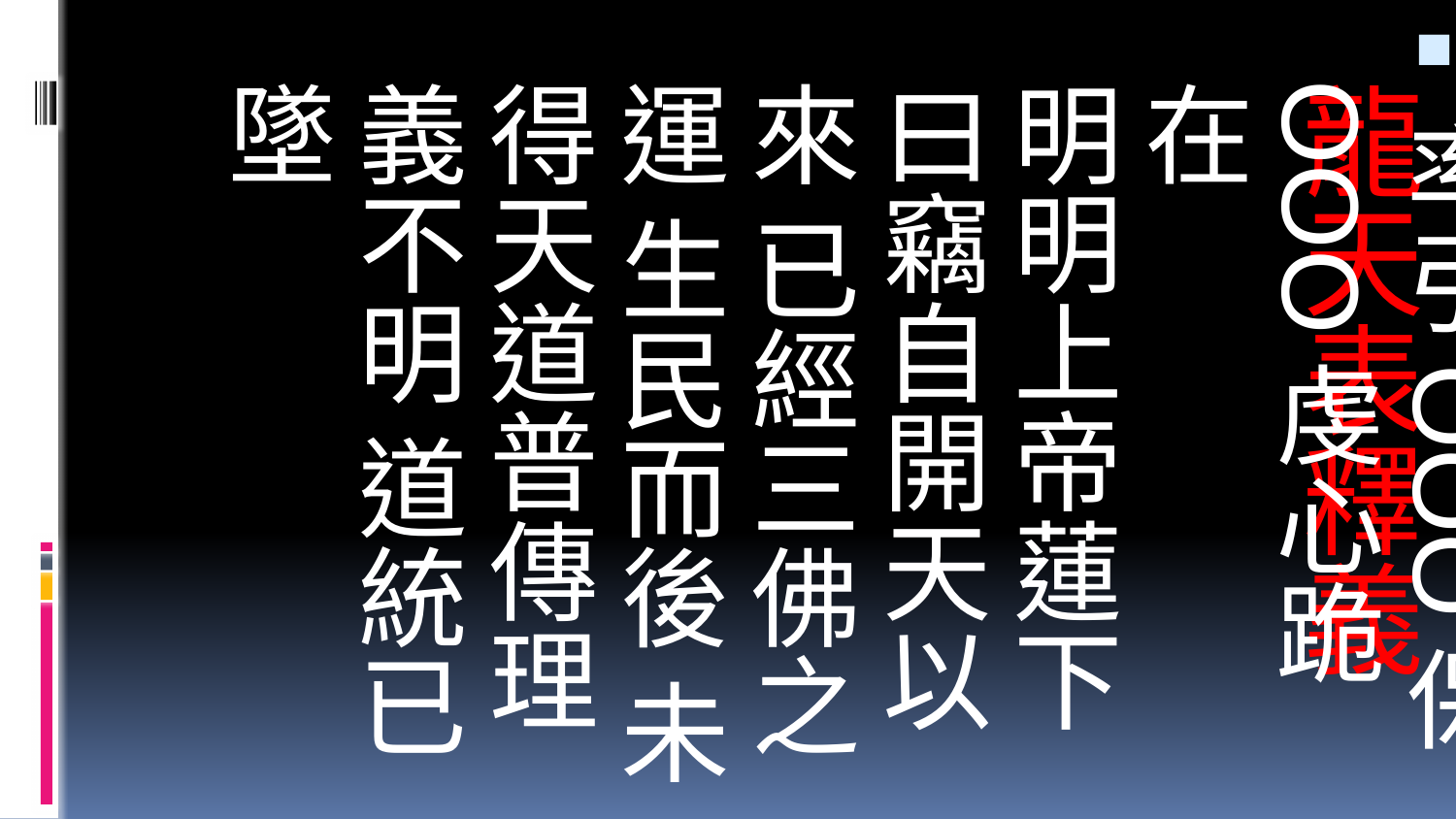

率引OOO保OOO虔心跪在
明明上帝蓮下曰竊自開天以來 已經三佛之運 生民而後 未得天道普傳理義不明 道統已墜
# 龍天表釋義